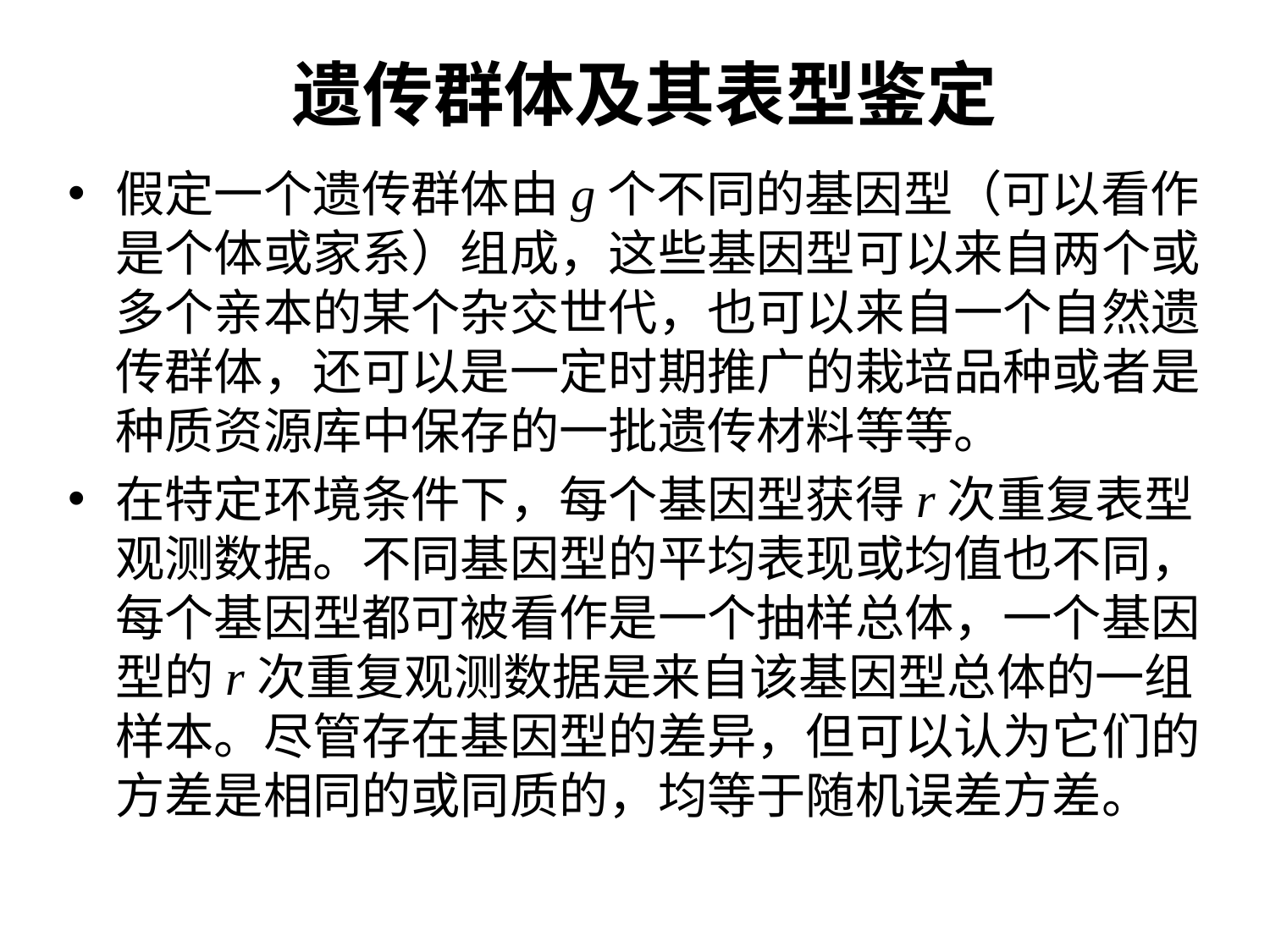

# 遗传群体及其表型鉴定
假定一个遗传群体由g个不同的基因型（可以看作是个体或家系）组成，这些基因型可以来自两个或多个亲本的某个杂交世代，也可以来自一个自然遗传群体，还可以是一定时期推广的栽培品种或者是种质资源库中保存的一批遗传材料等等。
在特定环境条件下，每个基因型获得r次重复表型观测数据。不同基因型的平均表现或均值也不同，每个基因型都可被看作是一个抽样总体，一个基因型的r次重复观测数据是来自该基因型总体的一组样本。尽管存在基因型的差异，但可以认为它们的方差是相同的或同质的，均等于随机误差方差。